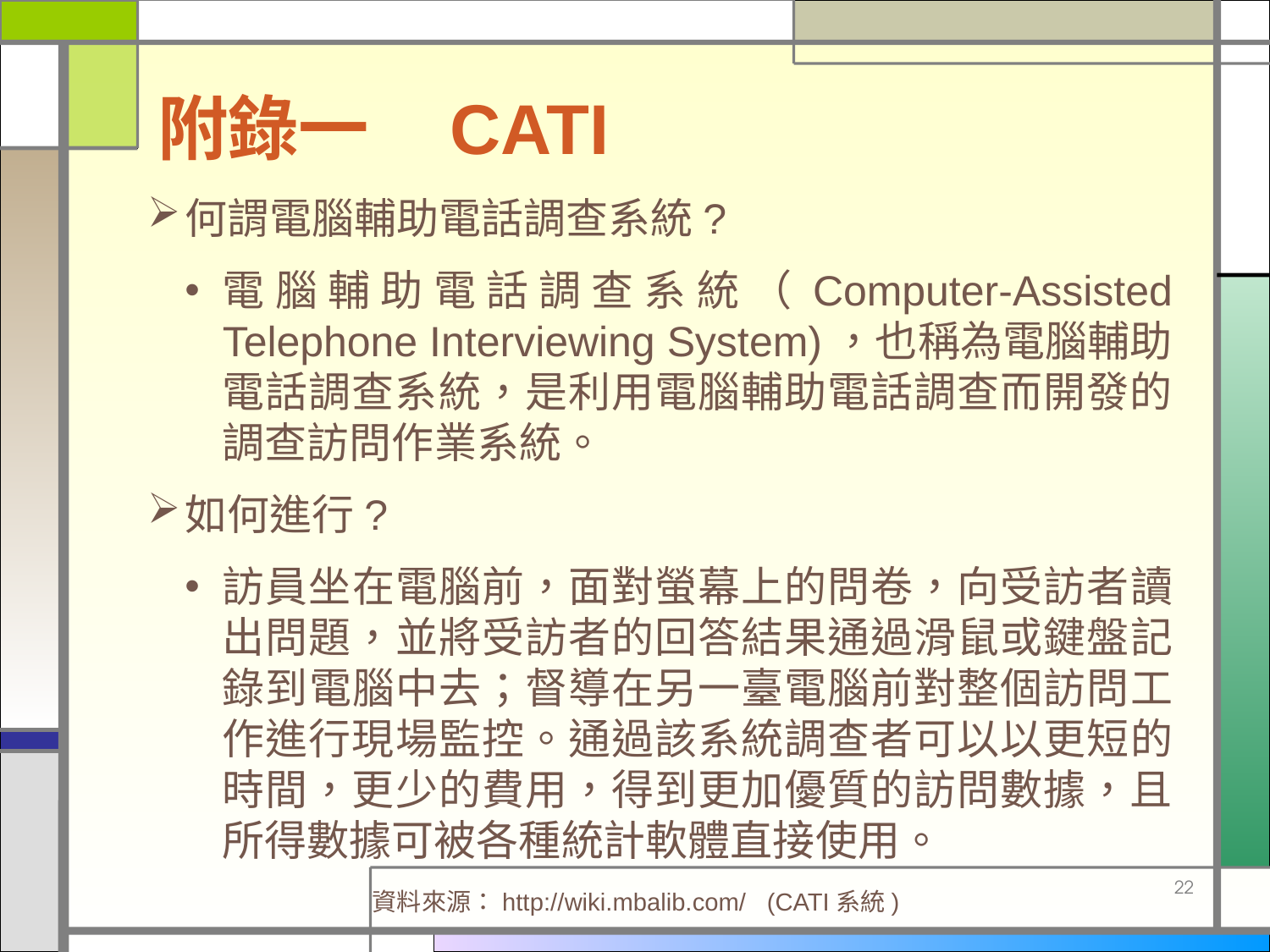

附錄一    CATI
何謂電腦輔助電話調查系統?
電腦輔助電話調查系統（Computer-Assisted Telephone Interviewing System)，也稱為電腦輔助電話調查系統，是利用電腦輔助電話調查而開發的調查訪問作業系統。
如何進行?
訪員坐在電腦前，面對螢幕上的問卷，向受訪者讀出問題，並將受訪者的回答結果通過滑鼠或鍵盤記錄到電腦中去；督導在另一臺電腦前對整個訪問工作進行現場監控。通過該系統調查者可以以更短的時間，更少的費用，得到更加優質的訪問數據，且所得數據可被各種統計軟體直接使用。
                                 資料來源：http://wiki.mbalib.com/   (CATI系統)

22